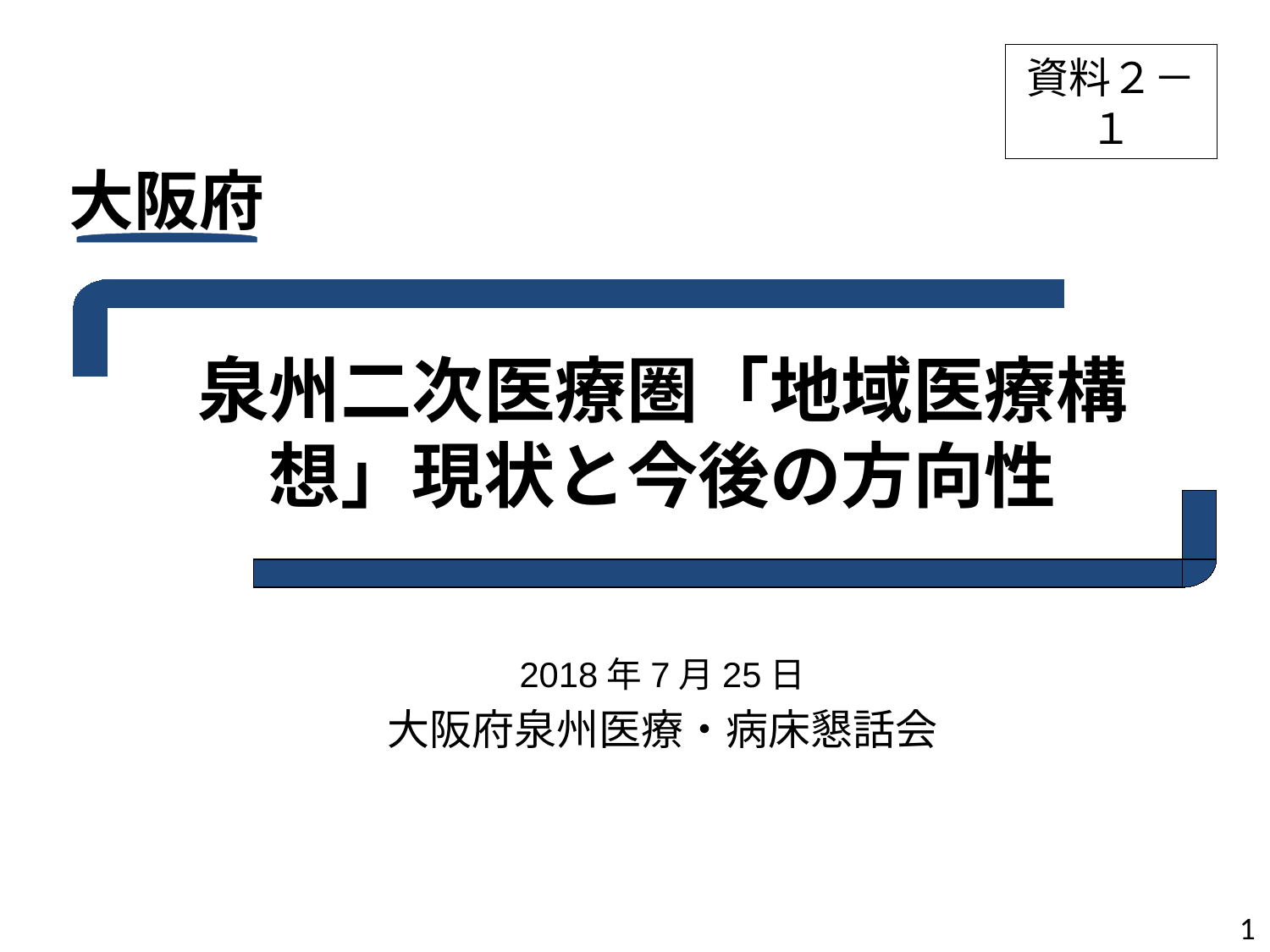

資料２－１
大阪府

泉州二次医療圏「地域医療構想」現状と今後の方向性

2018年7月25日
大阪府泉州医療・病床懇話会
1